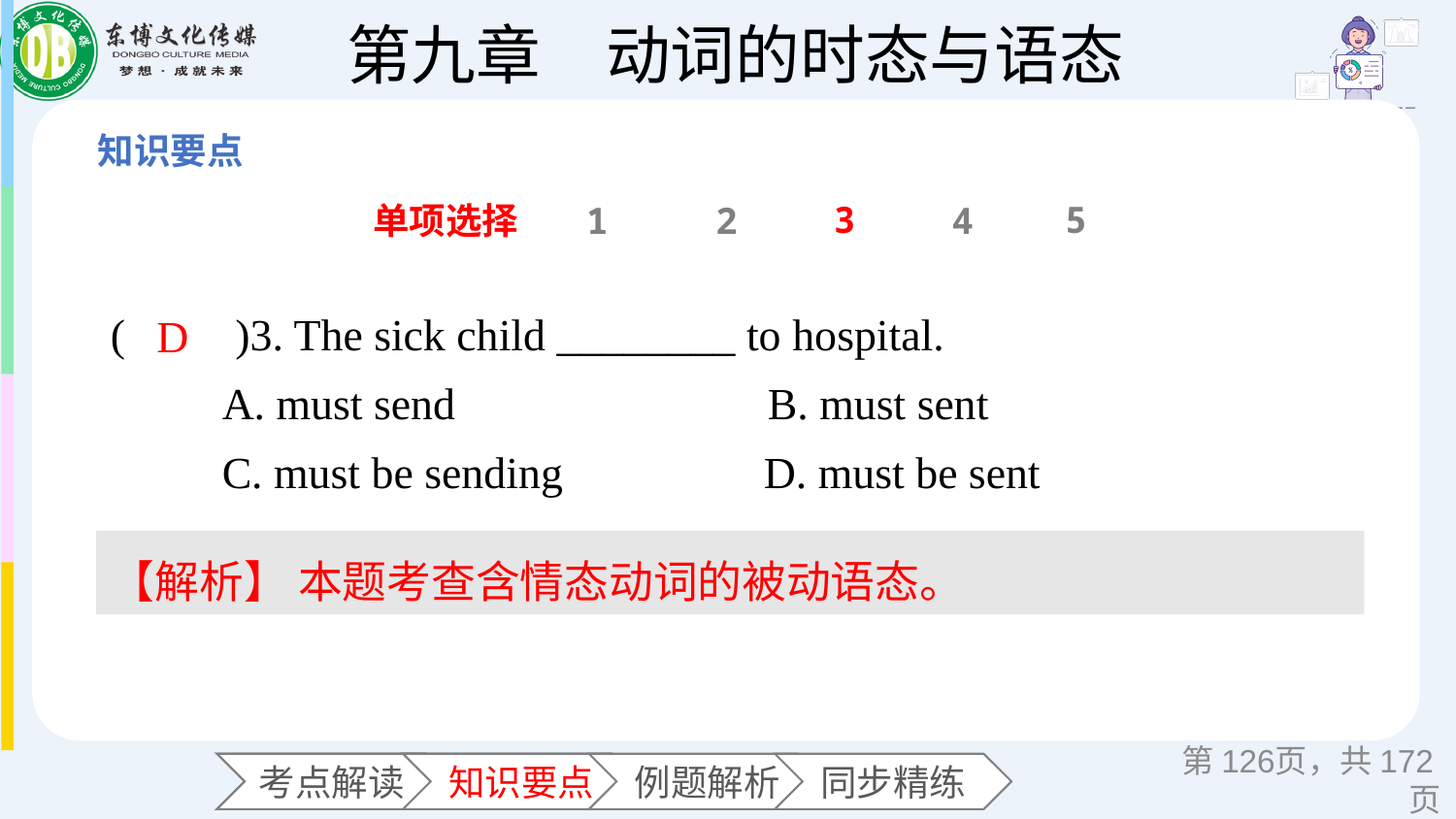

3
5
单项选择
1
2
4
(　　)3. The sick child ________ to hospital.
          A. must send                            B. must sent
          C. must be sending                  D. must be sent
D
【解析】 本题考查含情态动词的被动语态。
第126页，共172页